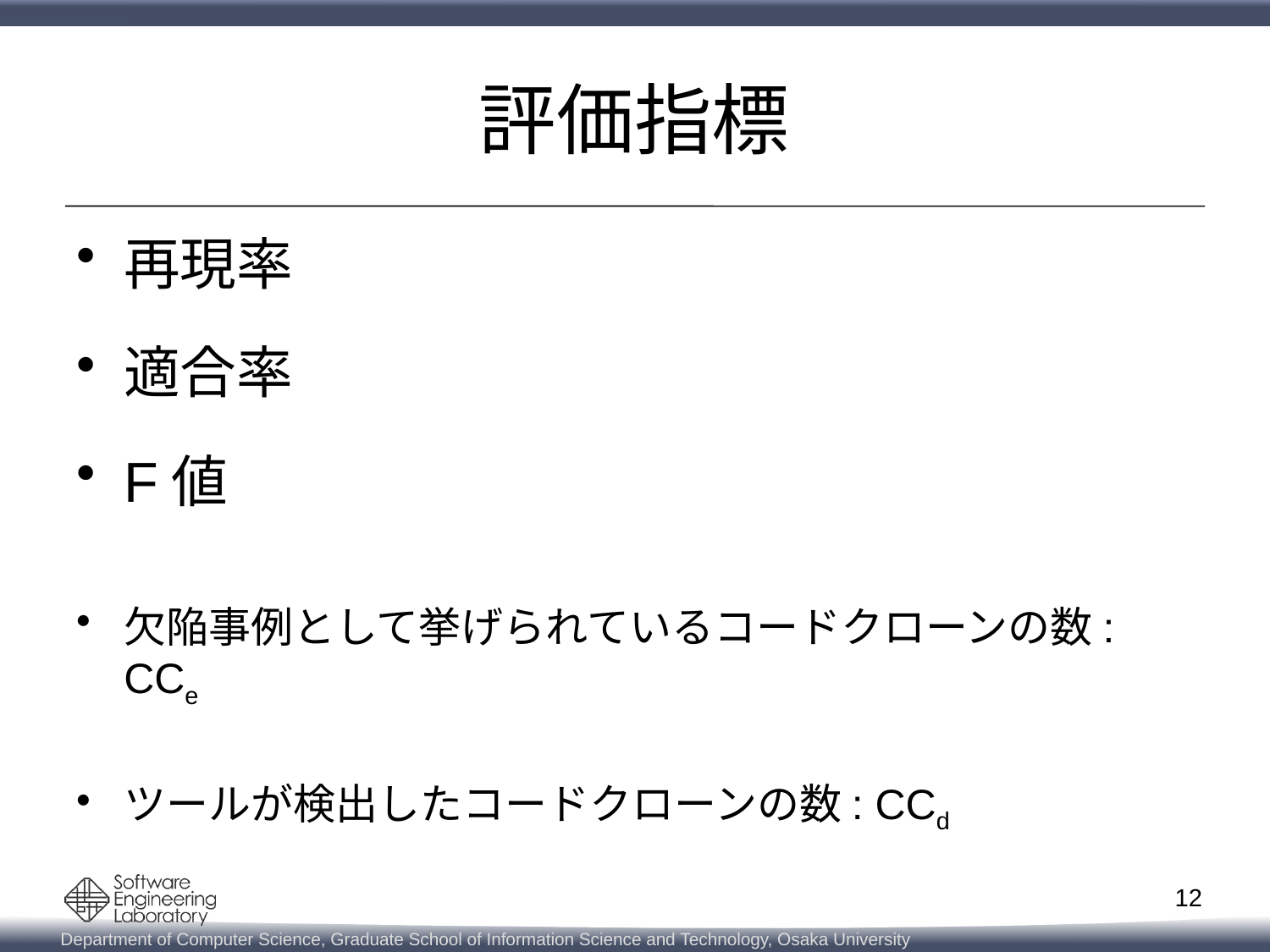

# 評価指標
再現率

適合率

F値

欠陥事例として挙げられているコードクローンの数: CCe

ツールが検出したコードクローンの数: CCd
12